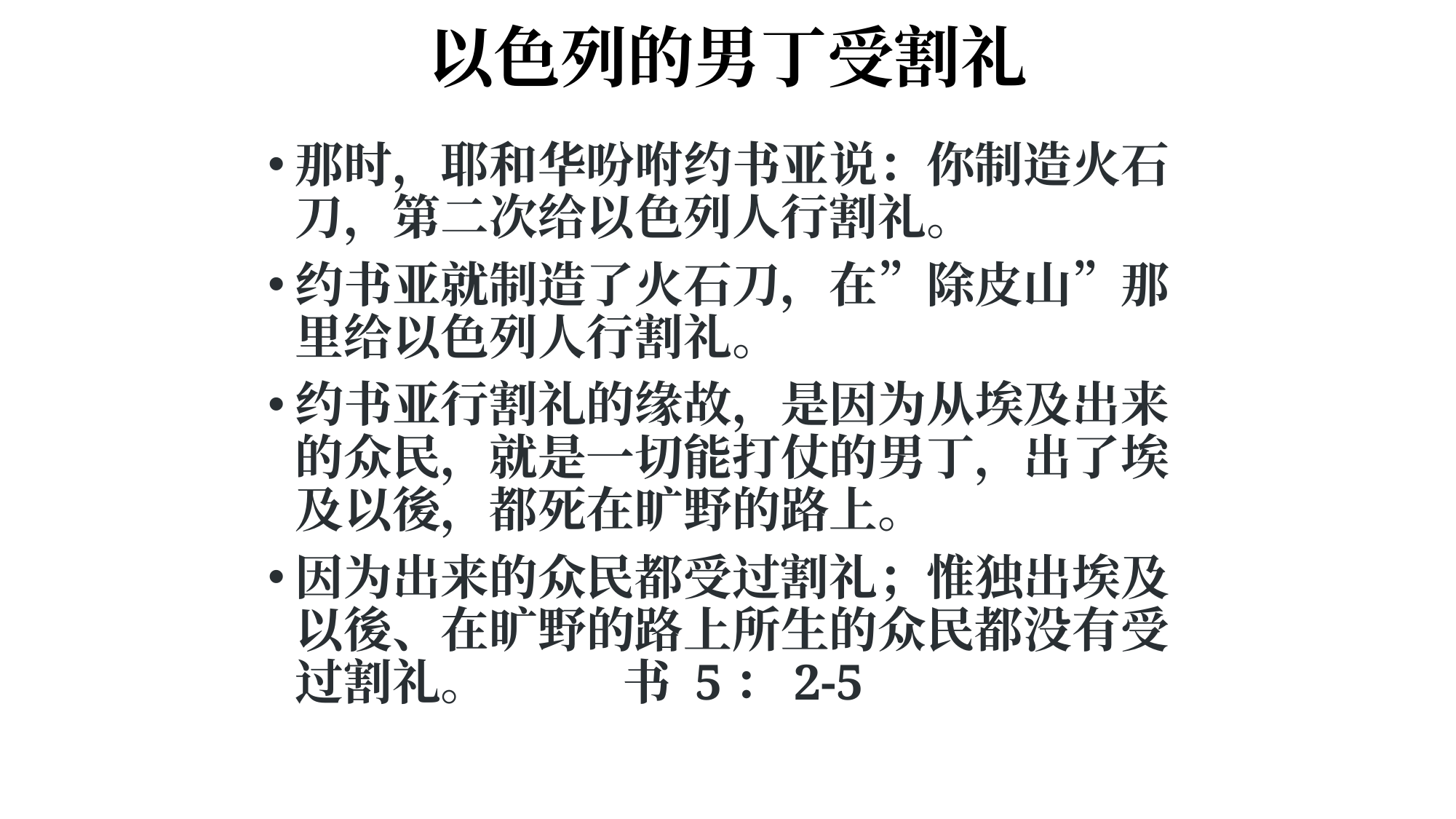

# 以色列的男丁受割礼
那时，耶和华吩咐约书亚说：你制造火石刀，第二次给以色列人行割礼。
约书亚就制造了火石刀，在”除皮山”那里给以色列人行割礼。
约书亚行割礼的缘故，是因为从埃及出来的众民，就是一切能打仗的男丁，出了埃及以後，都死在旷野的路上。
因为出来的众民都受过割礼；惟独出埃及以後、在旷野的路上所生的众民都没有受过割礼。 		书 5：2-5